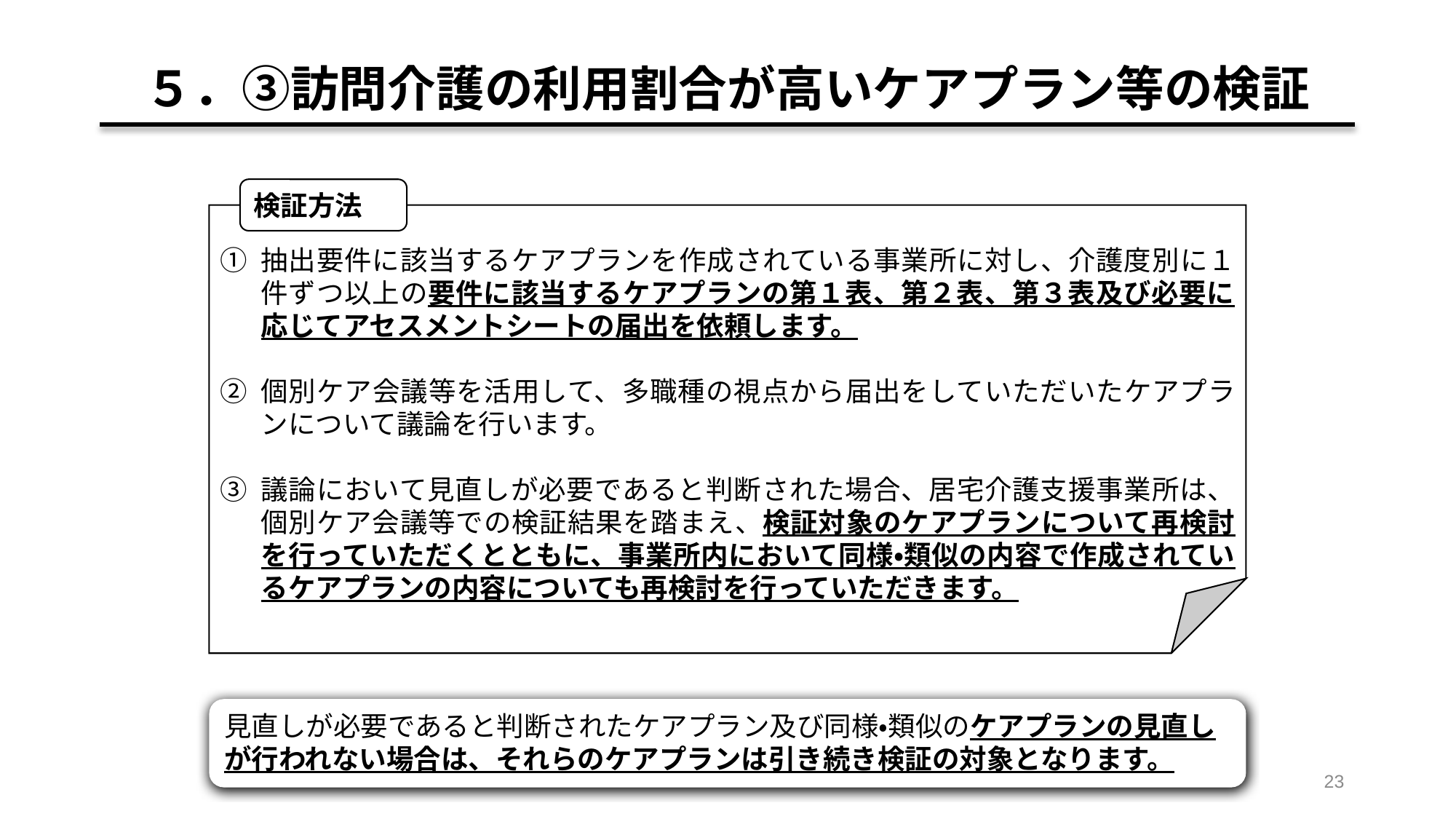

# ５．③訪問介護の利用割合が高いケアプラン等の検証
検証方法

抽出要件に該当するケアプランを作成されている事業所に対し、介護度別に１件ずつ以上の要件に該当するケアプランの第１表、第２表、第３表及び必要に応じてアセスメントシートの届出を依頼します。

個別ケア会議等を活用して、多職種の視点から届出をしていただいたケアプランについて議論を行います。

議論において見直しが必要であると判断された場合、居宅介護支援事業所は、個別ケア会議等での検証結果を踏まえ、検証対象のケアプランについて再検討を行っていただくとともに、事業所内において同様・類似の内容で作成されているケアプランの内容についても再検討を行っていただきます。
見直しが必要であると判断されたケアプラン及び同様・類似のケアプランの見直しが行われない場合は、それらのケアプランは引き続き検証の対象となります。
23